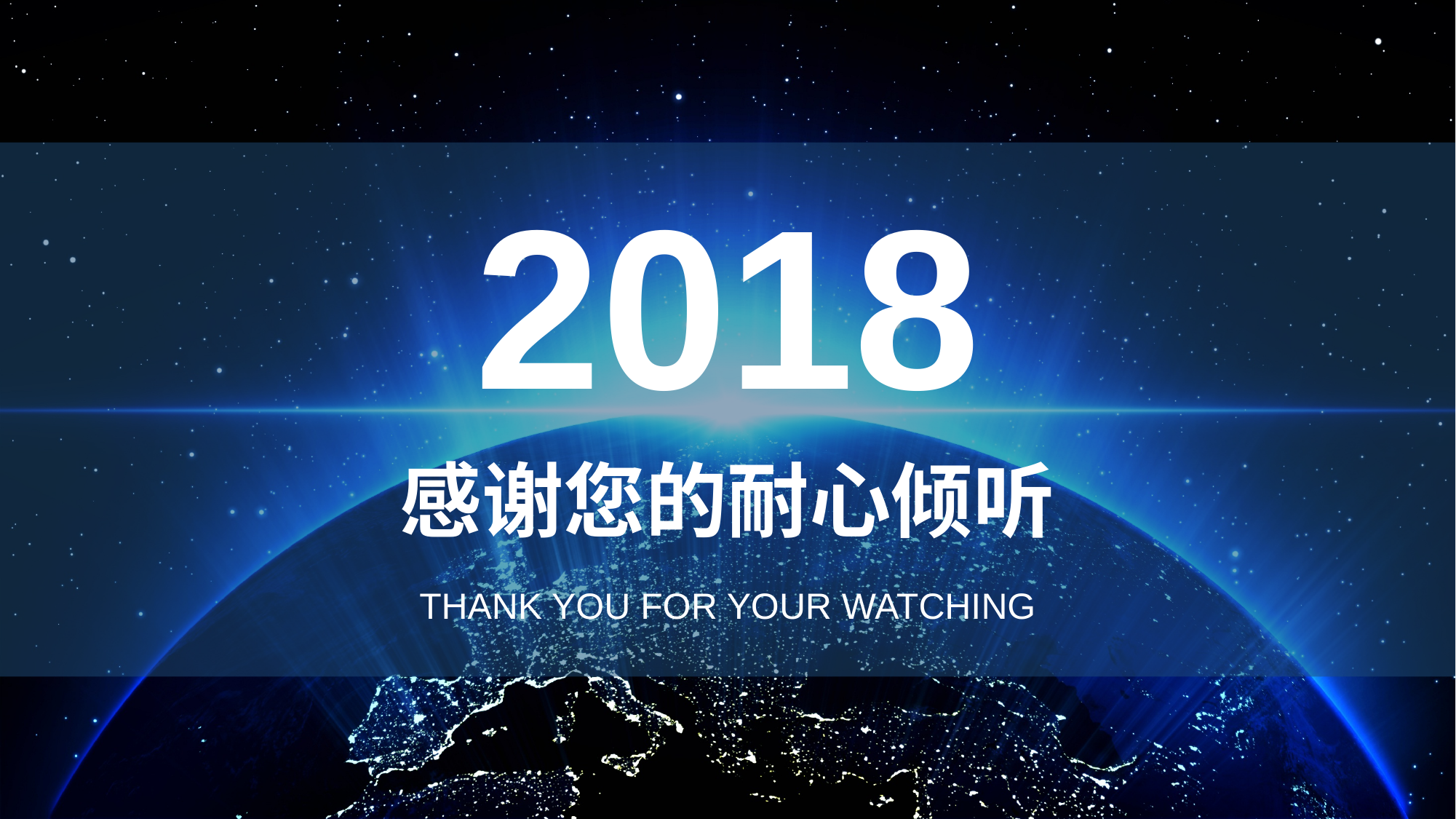

2018
# 感谢您的耐心倾听
THANK YOU FOR YOUR WATCHING